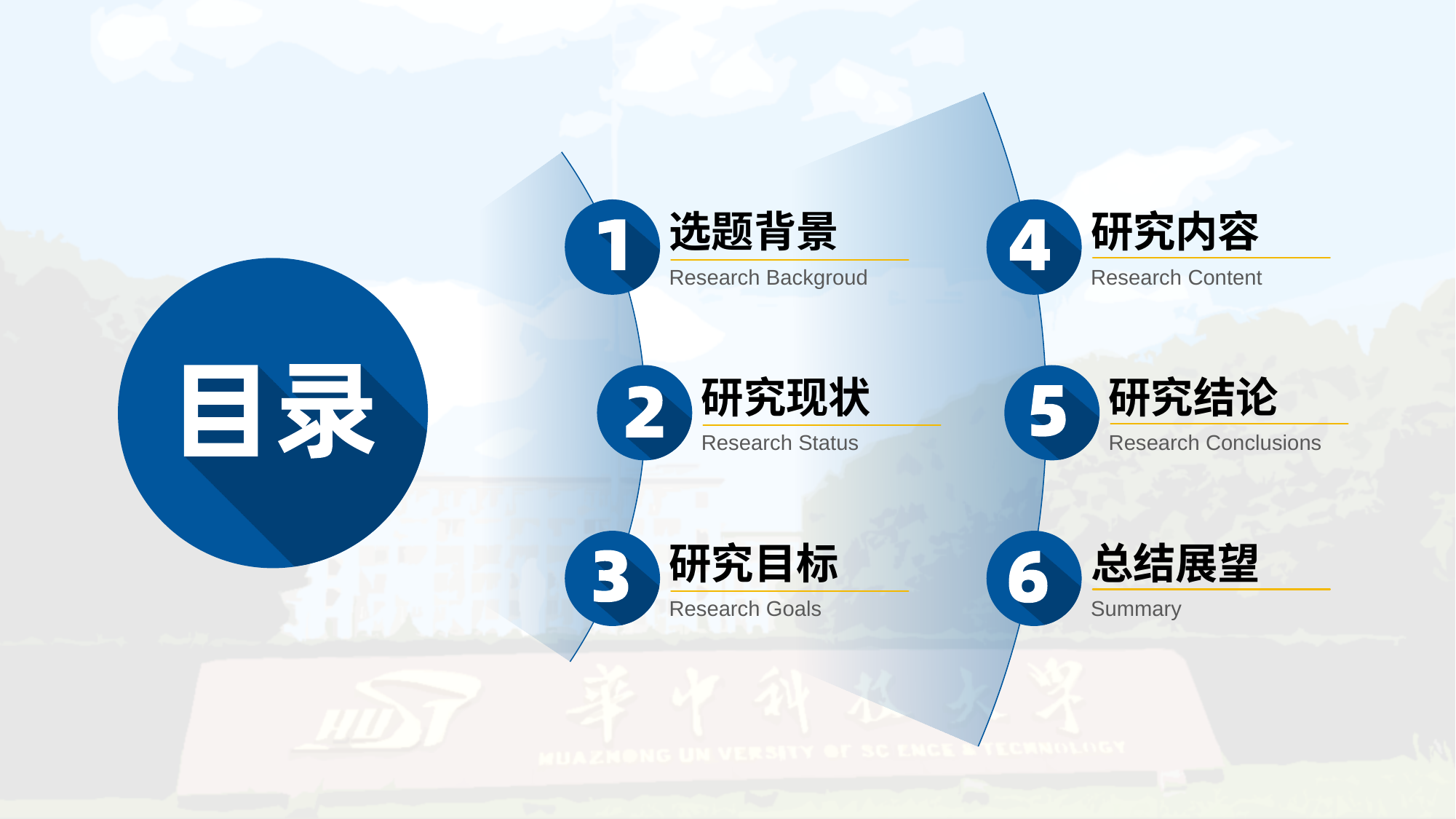

选题背景
研究内容
Research Backgroud
Research Content
研究现状
研究结论
Research Status
Research Conclusions
研究目标
总结展望
Research Goals
Summary